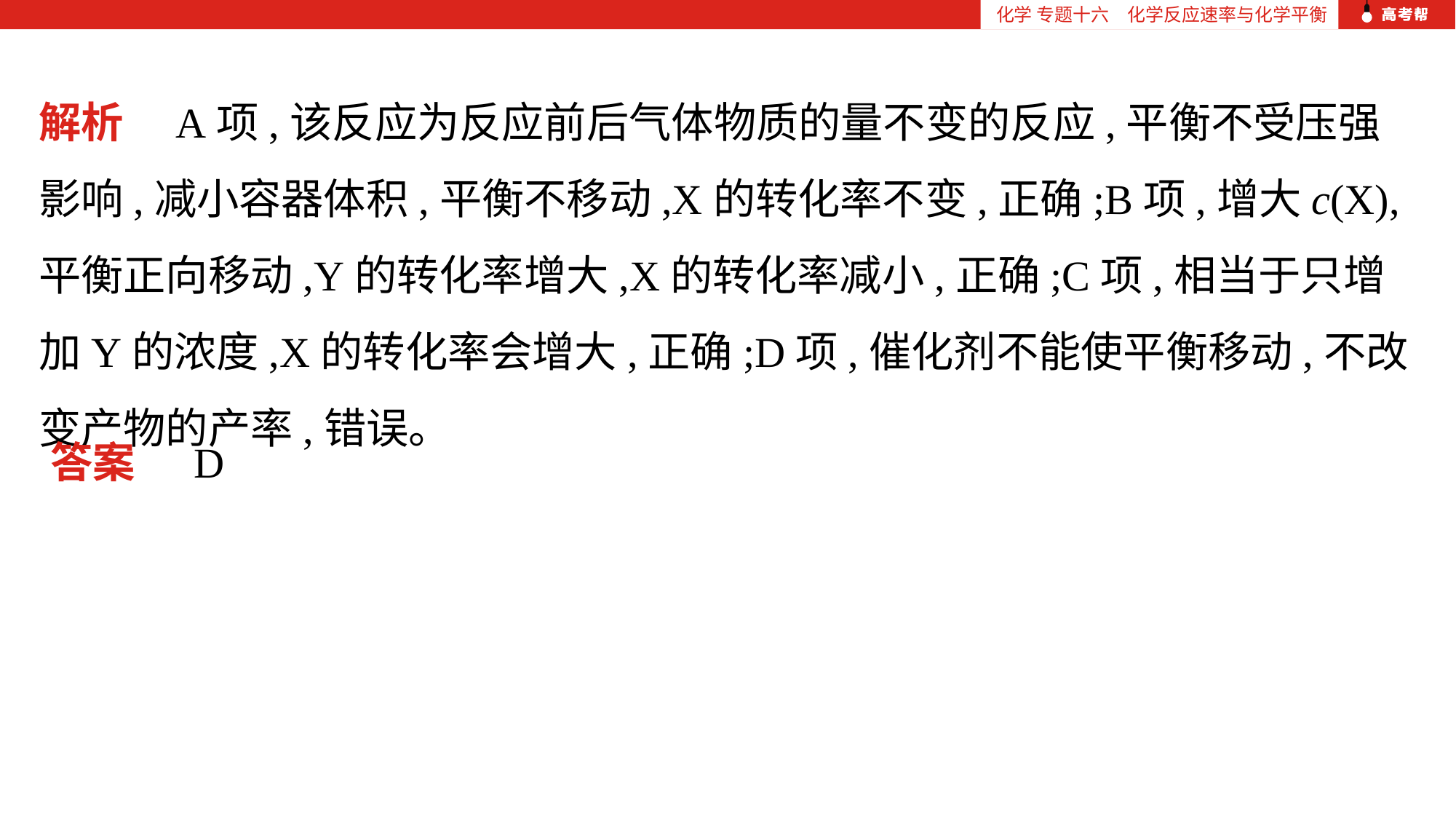

化学 专题十六　化学反应速率与化学平衡
解析　A项,该反应为反应前后气体物质的量不变的反应,平衡不受压强影响,减小容器体积,平衡不移动,X的转化率不变,正确;B项,增大c(X),平衡正向移动,Y的转化率增大,X的转化率减小,正确;C项,相当于只增加Y的浓度,X的转化率会增大,正确;D项,催化剂不能使平衡移动,不改变产物的产率,错误。

答案     D